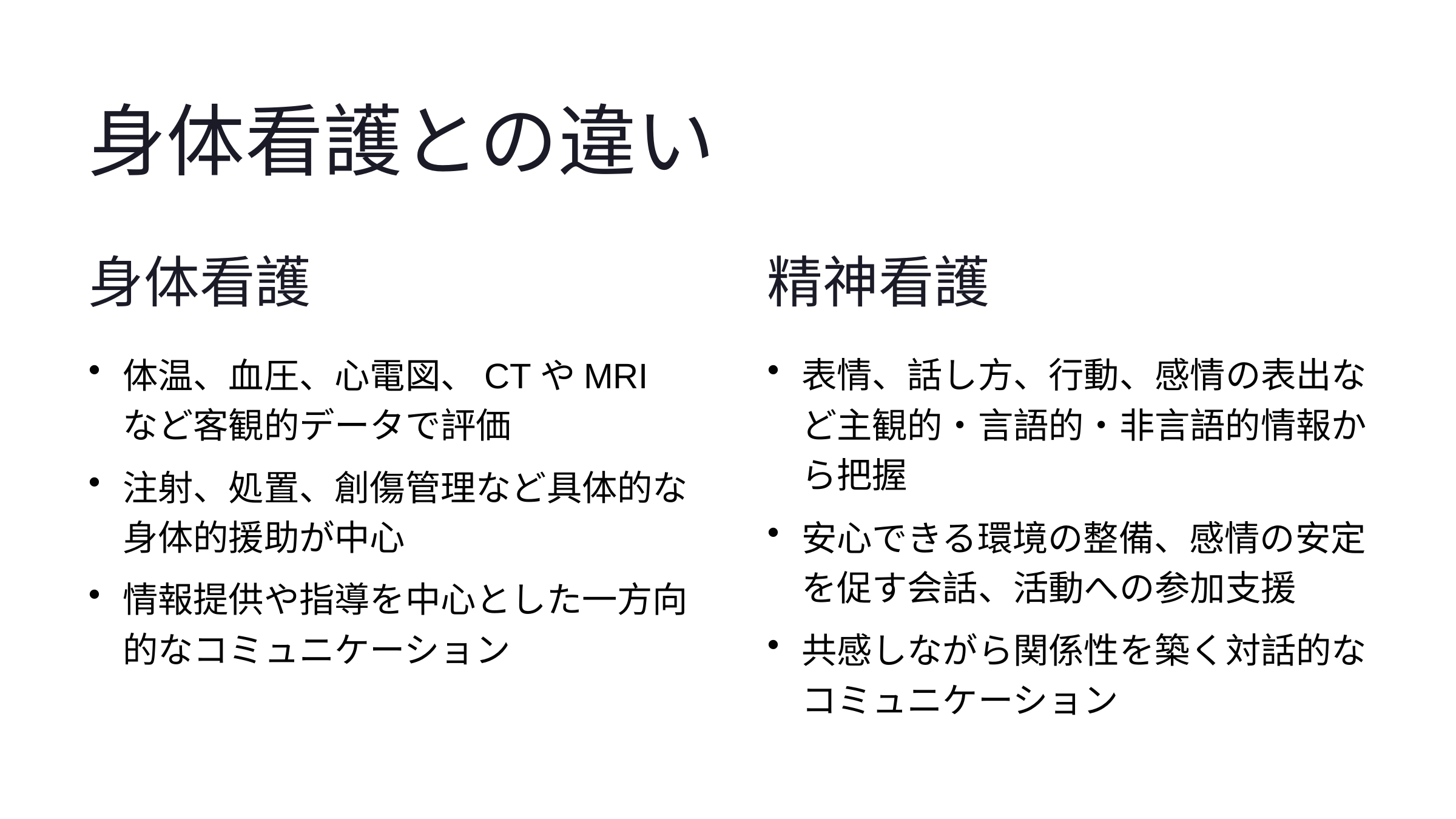

身体看護との違い
身体看護
精神看護
体温、血圧、心電図、CTやMRIなど客観的データで評価
表情、話し方、行動、感情の表出など主観的・言語的・非言語的情報から把握
注射、処置、創傷管理など具体的な身体的援助が中心
安心できる環境の整備、感情の安定を促す会話、活動への参加支援
情報提供や指導を中心とした一方向的なコミュニケーション
共感しながら関係性を築く対話的なコミュニケーション